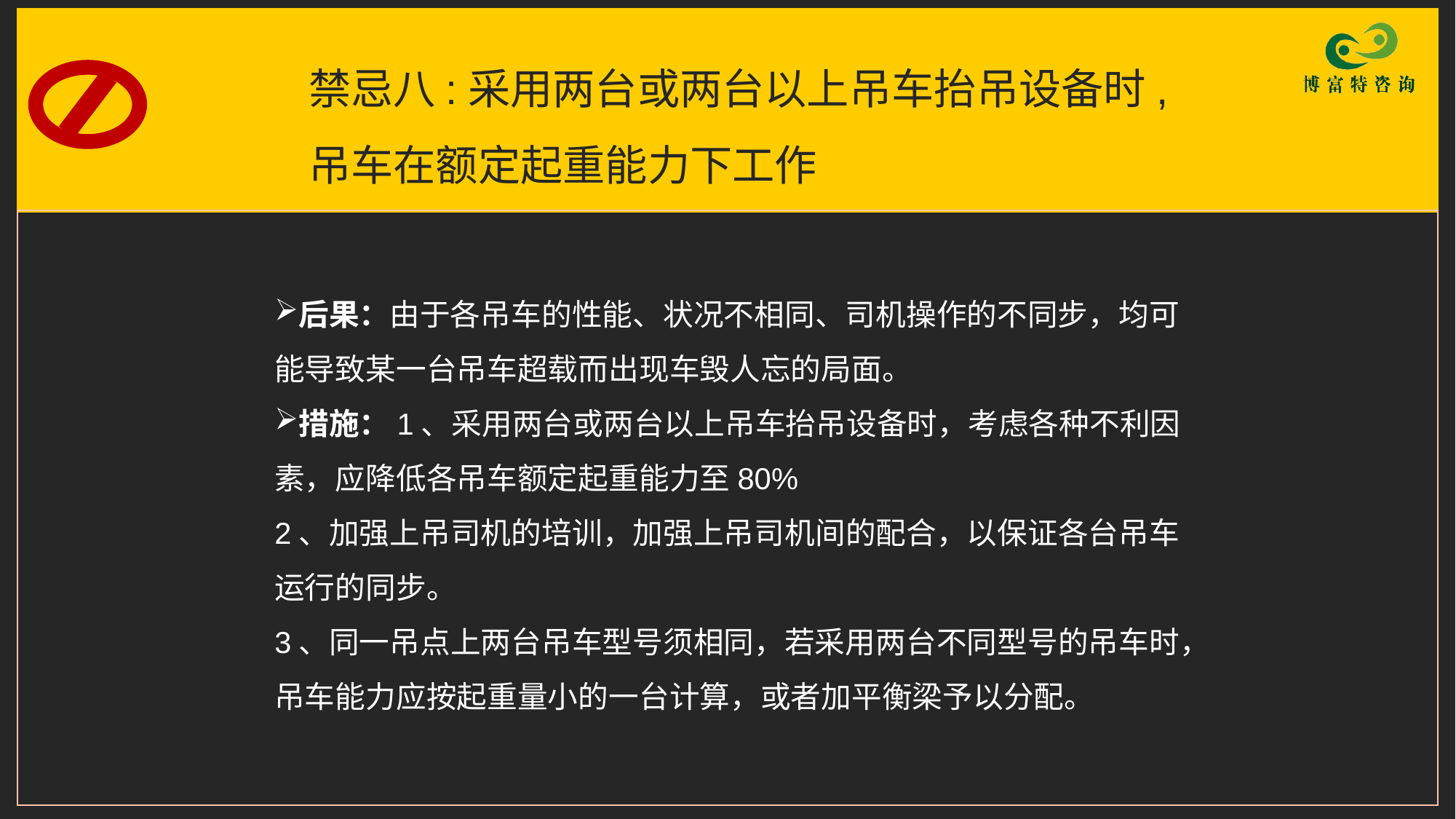

# 禁忌八:采用两台或两台以上吊车抬吊设备时,吊车在额定起重能力下工作
后果：由于各吊车的性能、状况不相同、司机操作的不同步，均可能导致某一台吊车超载而出现车毁人忘的局面。
措施：1、采用两台或两台以上吊车抬吊设备时，考虑各种不利因素，应降低各吊车额定起重能力至80%
2、加强上吊司机的培训，加强上吊司机间的配合，以保证各台吊车运行的同步。
3、同一吊点上两台吊车型号须相同，若采用两台不同型号的吊车时，吊车能力应按起重量小的一台计算，或者加平衡梁予以分配。